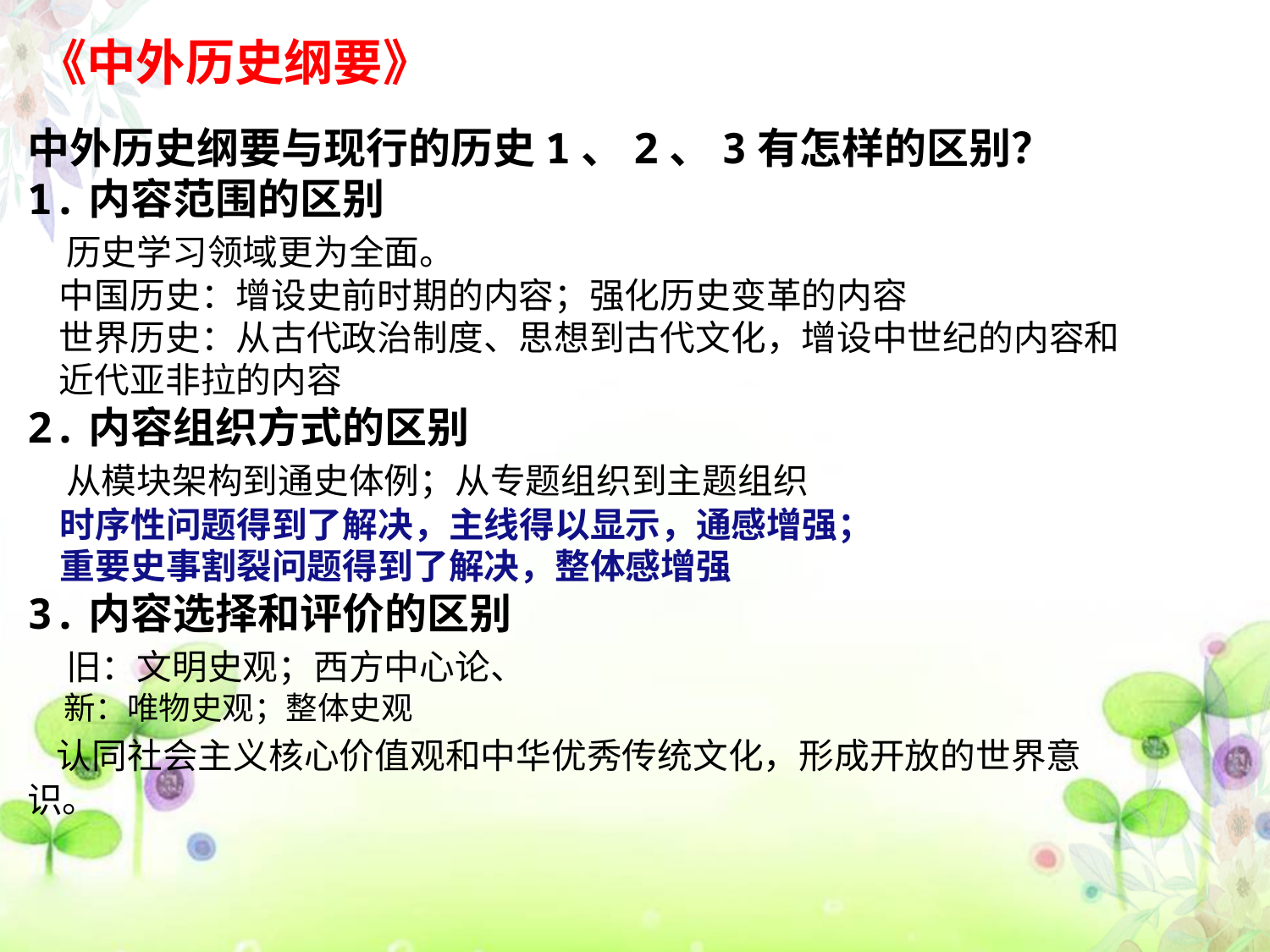

# 《中外历史纲要》
中外历史纲要与现行的历史1、2、3有怎样的区别？
1.内容范围的区别
   历史学习领域更为全面。
   中国历史：增设史前时期的内容；强化历史变革的内容
   世界历史：从古代政治制度、思想到古代文化，增设中世纪的内容和
   近代亚非拉的内容
2.内容组织方式的区别
   从模块架构到通史体例；从专题组织到主题组织
   时序性问题得到了解决，主线得以显示，通感增强；
   重要史事割裂问题得到了解决，整体感增强
3.内容选择和评价的区别
   旧：文明史观；西方中心论、
    新：唯物史观；整体史观
  认同社会主义核心价值观和中华优秀传统文化，形成开放的世界意识。